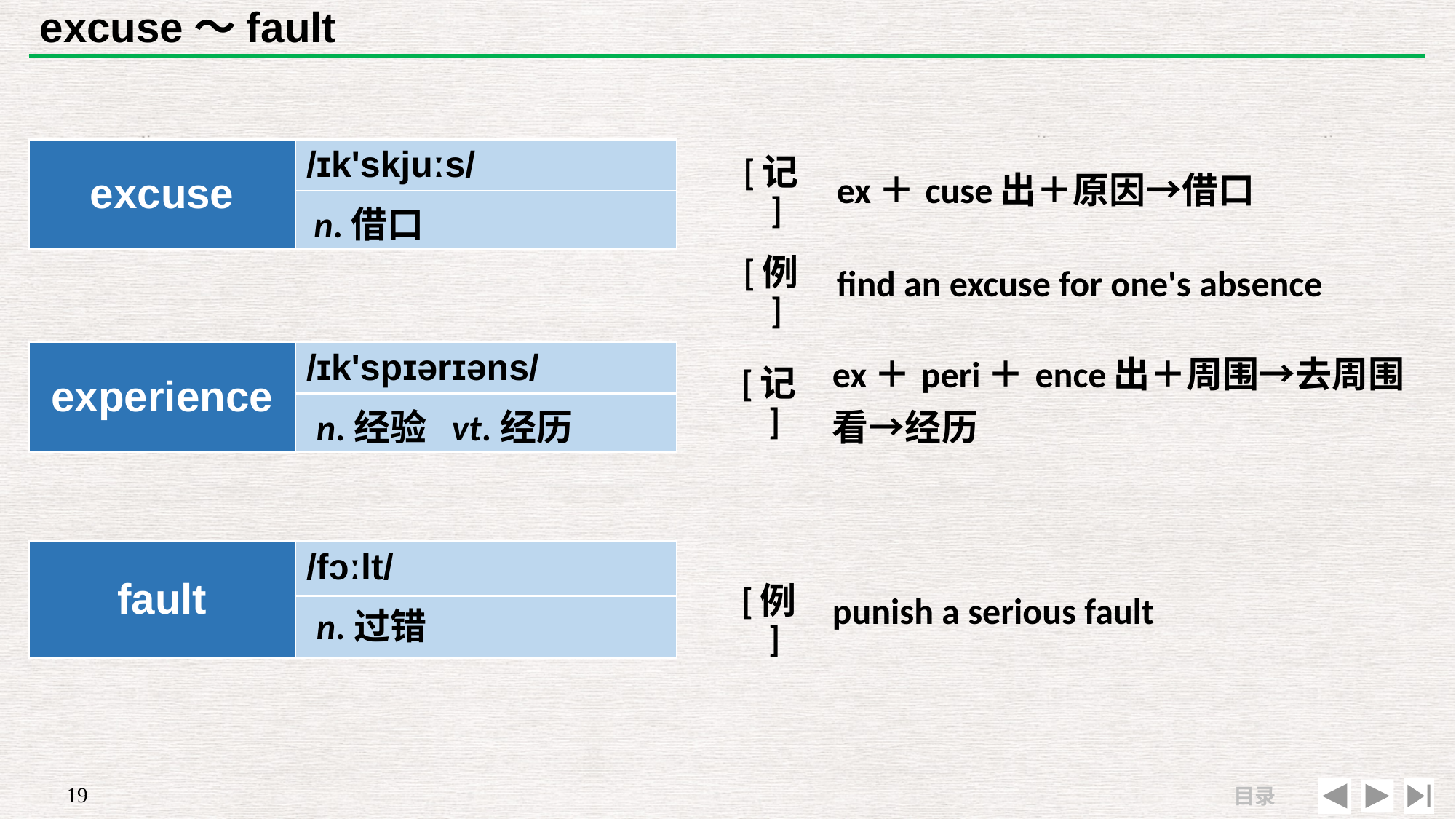

# excuse～fault

| [记] | ex＋cuse出＋原因→借口 |
| --- | --- |
| [例] | find an excuse for one's absence |
| excuse | /ɪk'skjuːs/ |
| --- | --- |
|  |  |
n.借口
|  |  |
| --- | --- |
| [记] | ex＋peri＋ence出＋周围→去周围看→经历 |
| experience | /ɪk'spɪərɪəns/ |
| --- | --- |
|  |  |
n.经验  vt.经历
| fault | /fɔːlt/ |
| --- | --- |
|  |  |
| [例] | punish a serious fault |
| --- | --- |
|  |  |
n.过错